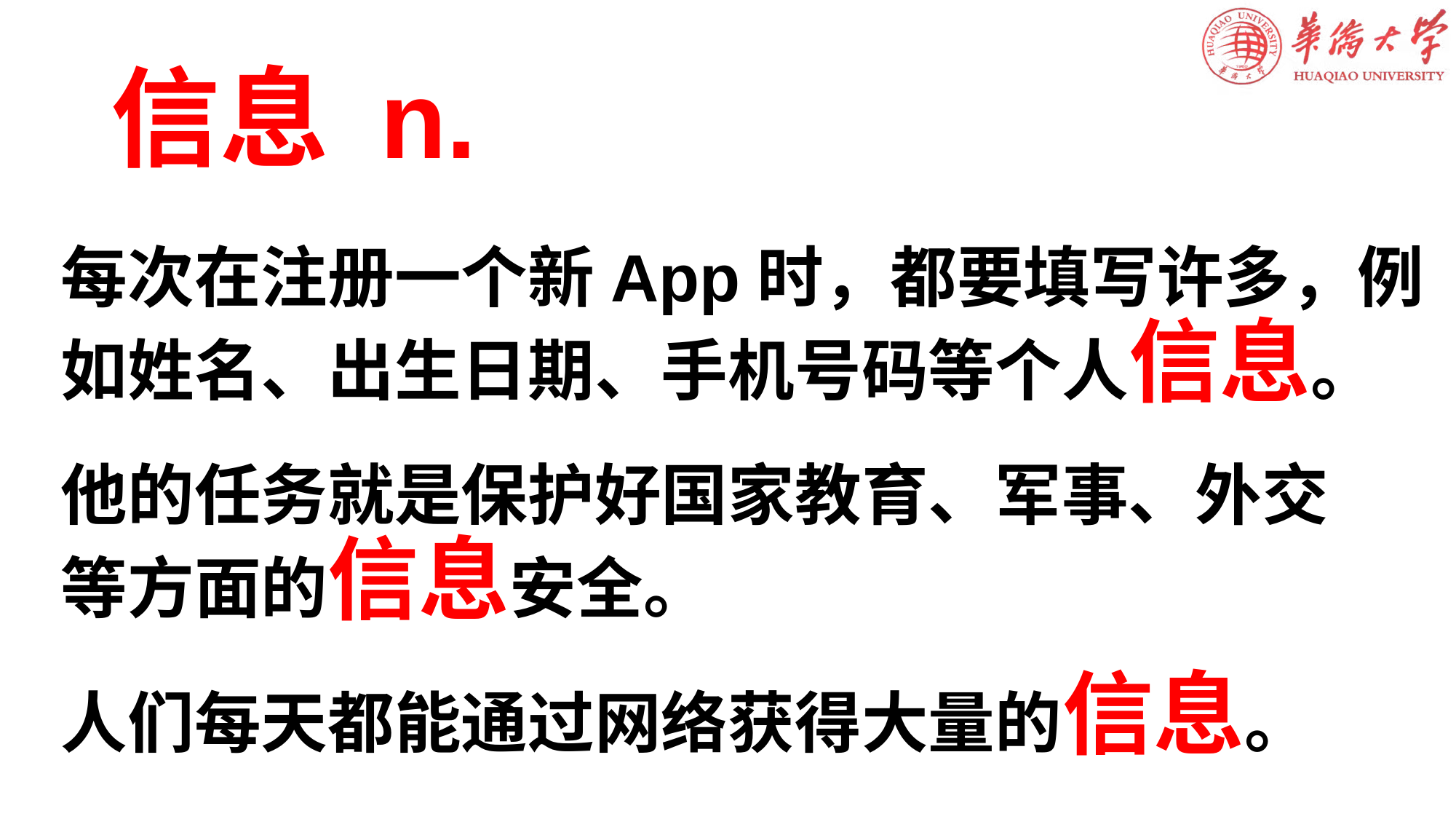

# 信息 n.
每次在注册一个新App时，都要填写许多，例如姓名、出生日期、手机号码等个人信息。
他的任务就是保护好国家教育、军事、外交等方面的信息安全。
人们每天都能通过网络获得大量的信息。